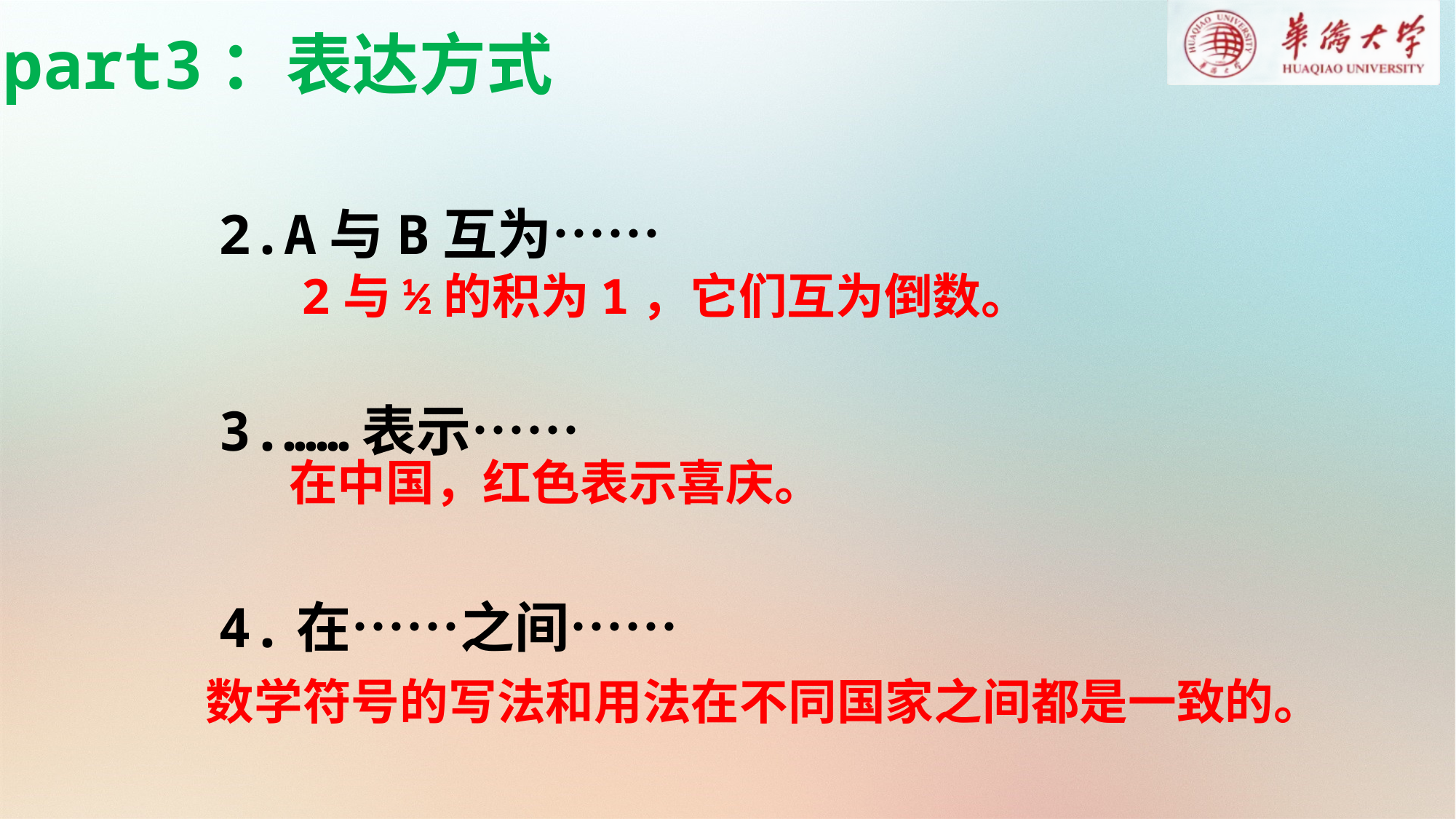

part3：表达方式
2.A与B互为……

3.……表示……

4.在……之间……

2与½的积为1，它们互为倒数。
在中国，红色表示喜庆。
       数学符号的写法和用法在不同国家之间都是一致的。